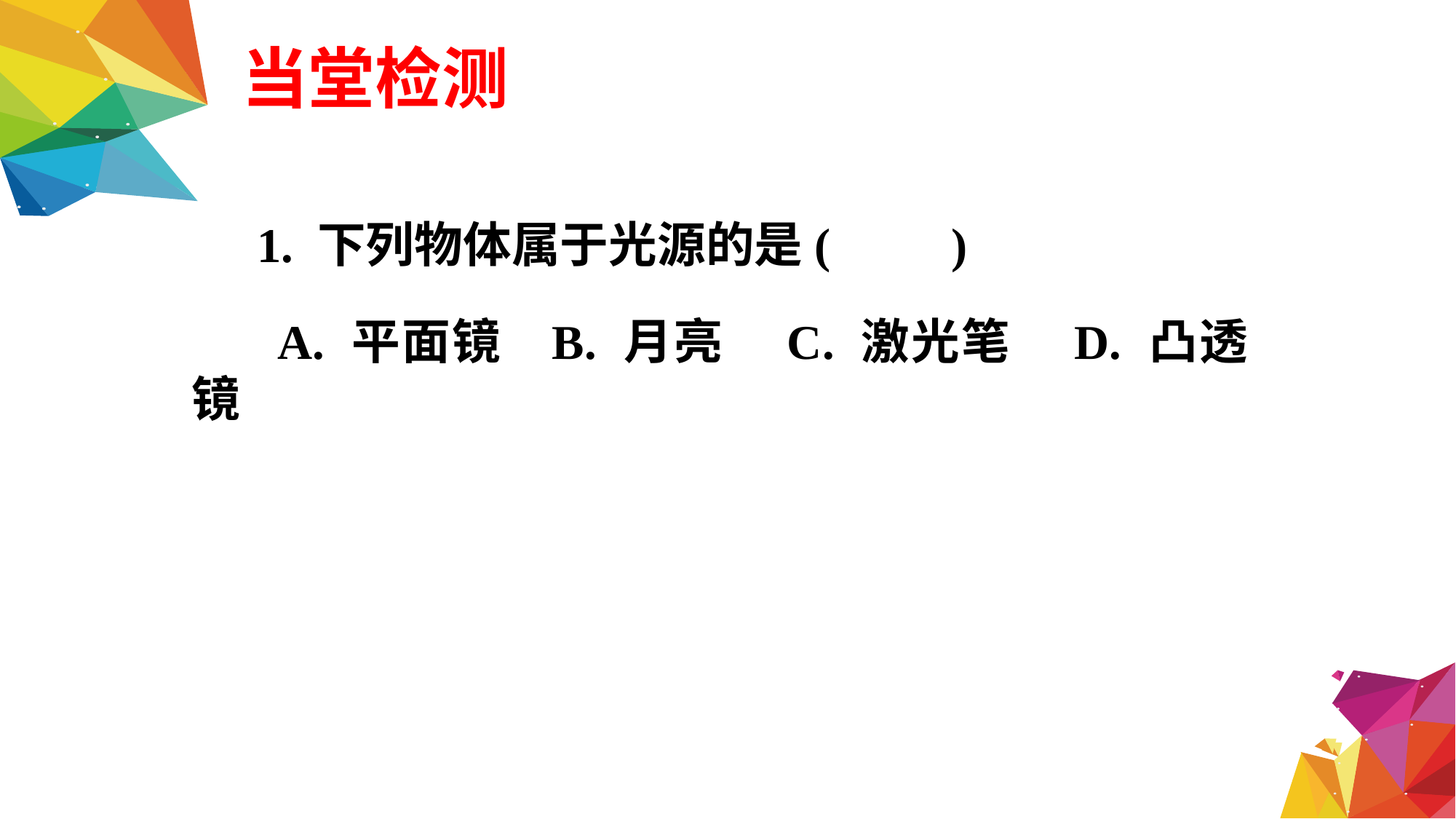

当堂检测
1. 下列物体属于光源的是(　　)
A. 平面镜   B. 月亮    C. 激光笔    D. 凸透镜